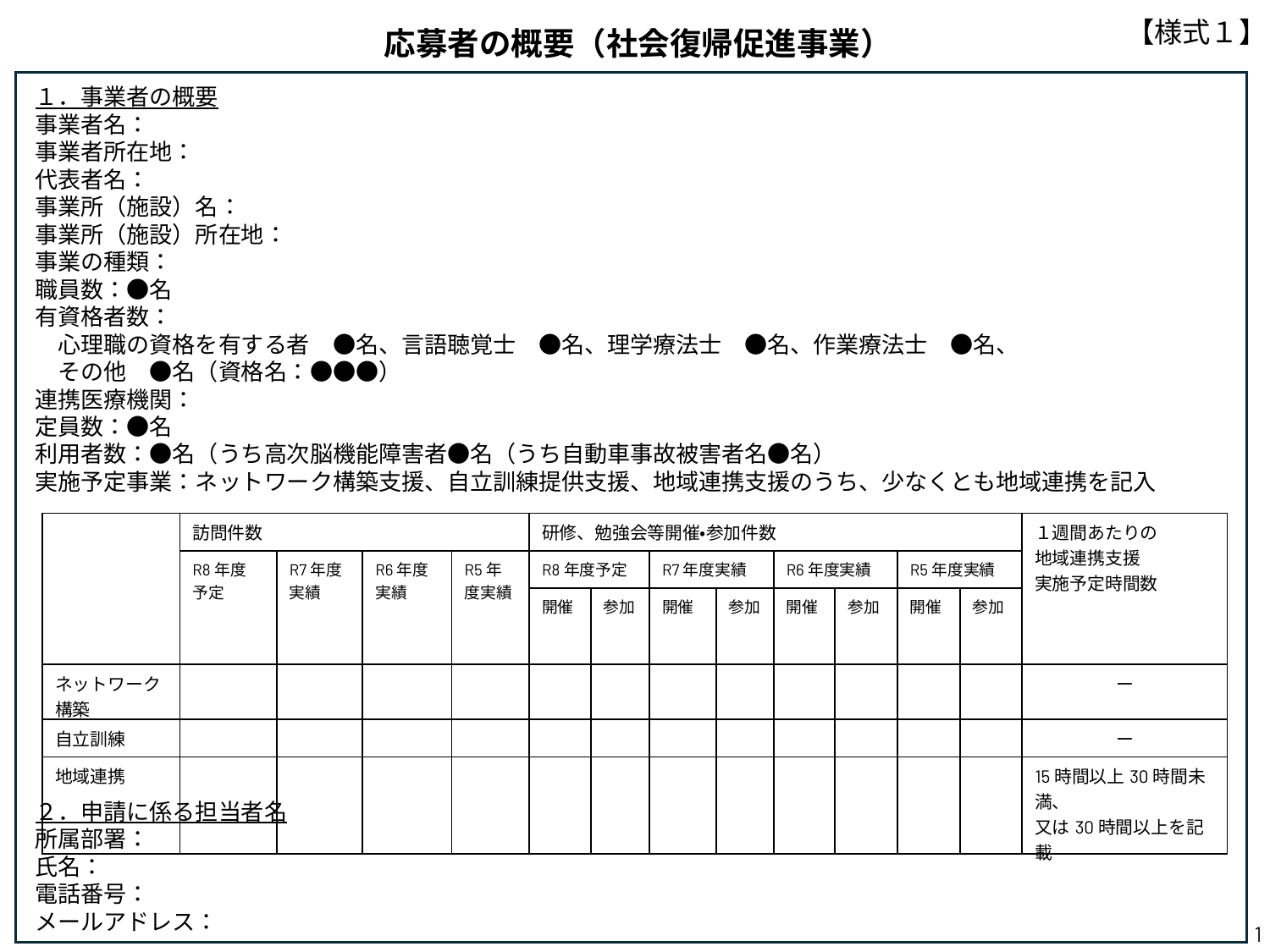

【様式１】
応募者の概要（社会復帰促進事業）

１．事業者の概要
事業者名：
事業者所在地：
代表者名：
事業所（施設）名：
事業所（施設）所在地：
事業の種類：
職員数：●名
有資格者数：
　心理職の資格を有する者　●名、言語聴覚士　●名、理学療法士　●名、作業療法士　●名、
　その他　●名（資格名：●●●）
連携医療機関：
定員数：●名
利用者数：●名（うち高次脳機能障害者●名（うち自動車事故被害者名●名）
実施予定事業：ネットワーク構築支援、自立訓練提供支援、地域連携支援のうち、少なくとも地域連携を記入

２．申請に係る担当者名
所属部署：
氏名：
電話番号：
メールアドレス：
|  | 訪問件数 |  |  |  | 研修、勉強会等開催・参加件数 |  |  |  |  |  |  |  | １週間あたりの 地域連携支援 実施予定時間数 |
| --- | --- | --- | --- | --- | --- | --- | --- | --- | --- | --- | --- | --- | --- |
|  | R8年度 予定 | R7年度 実績 | R6年度実績 | R5年度実績 | R8年度予定 |  | R7年度実績 |  | R6年度実績 |  | R5年度実績 |  |  |
|  |  |  |  |  | 開催 | 参加 | 開催 | 参加 | 開催 | 参加 | 開催 | 参加 |  |
| ネットワーク 構築 |  |  |  |  |  |  |  |  |  |  |  |  | ー |
| 自立訓練 |  |  |  |  |  |  |  |  |  |  |  |  | ー |
| 地域連携 |  |  |  |  |  |  |  |  |  |  |  |  | 15時間以上30時間未満、 又は30時間以上を記載 |
1